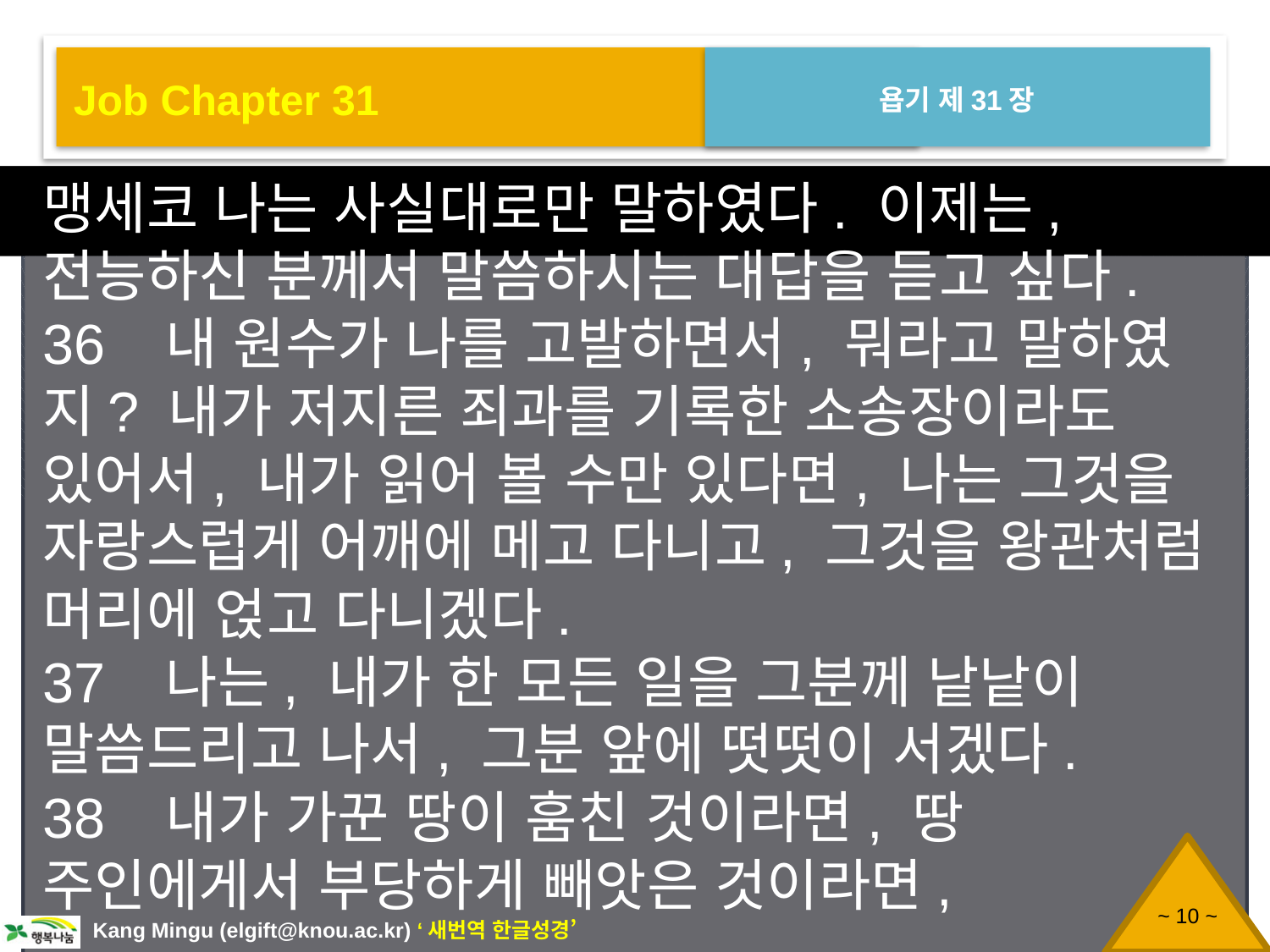

Job Chapter 31
욥기 제31장
맹세코 나는 사실대로만 말하였다. 이제는, 전능하신 분께서 말씀하시는 대답을 듣고 싶다.
36   내 원수가 나를 고발하면서, 뭐라고 말하였지? 내가 저지른 죄과를 기록한 소송장이라도 있어서, 내가 읽어 볼 수만 있다면, 나는 그것을 자랑스럽게 어깨에 메고 다니고, 그것을 왕관처럼 머리에 얹고 다니겠다.
37   나는, 내가 한 모든 일을 그분께 낱낱이 말씀드리고 나서, 그분 앞에 떳떳이 서겠다.
38   내가 가꾼 땅이 훔친 것이라면, 땅 주인에게서 부당하게 빼앗은 것이라면,